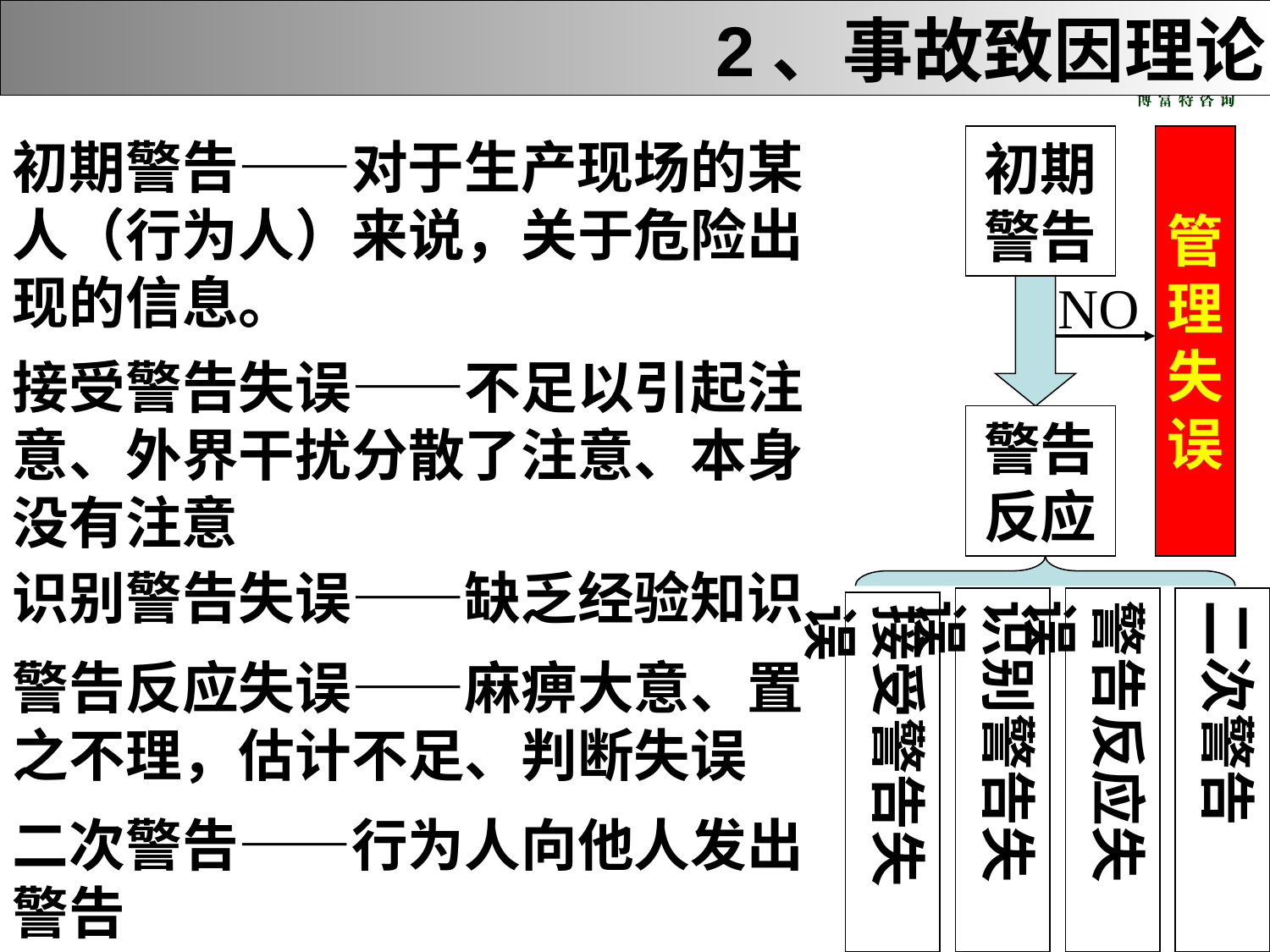

2、事故致因理论
初期警告——对于生产现场的某人（行为人）来说，关于危险出现的信息。
初期
警告
管
理
失
误
NO

接受警告失误——不足以引起注意、外界干扰分散了注意、本身没有注意

警告
反应
识别警告失误——缺乏经验知识
识别警告失误
警告反应失误
二次警告
接受警告失误
警告反应失误——麻痹大意、置之不理，估计不足、判断失误
二次警告——行为人向他人发出警告